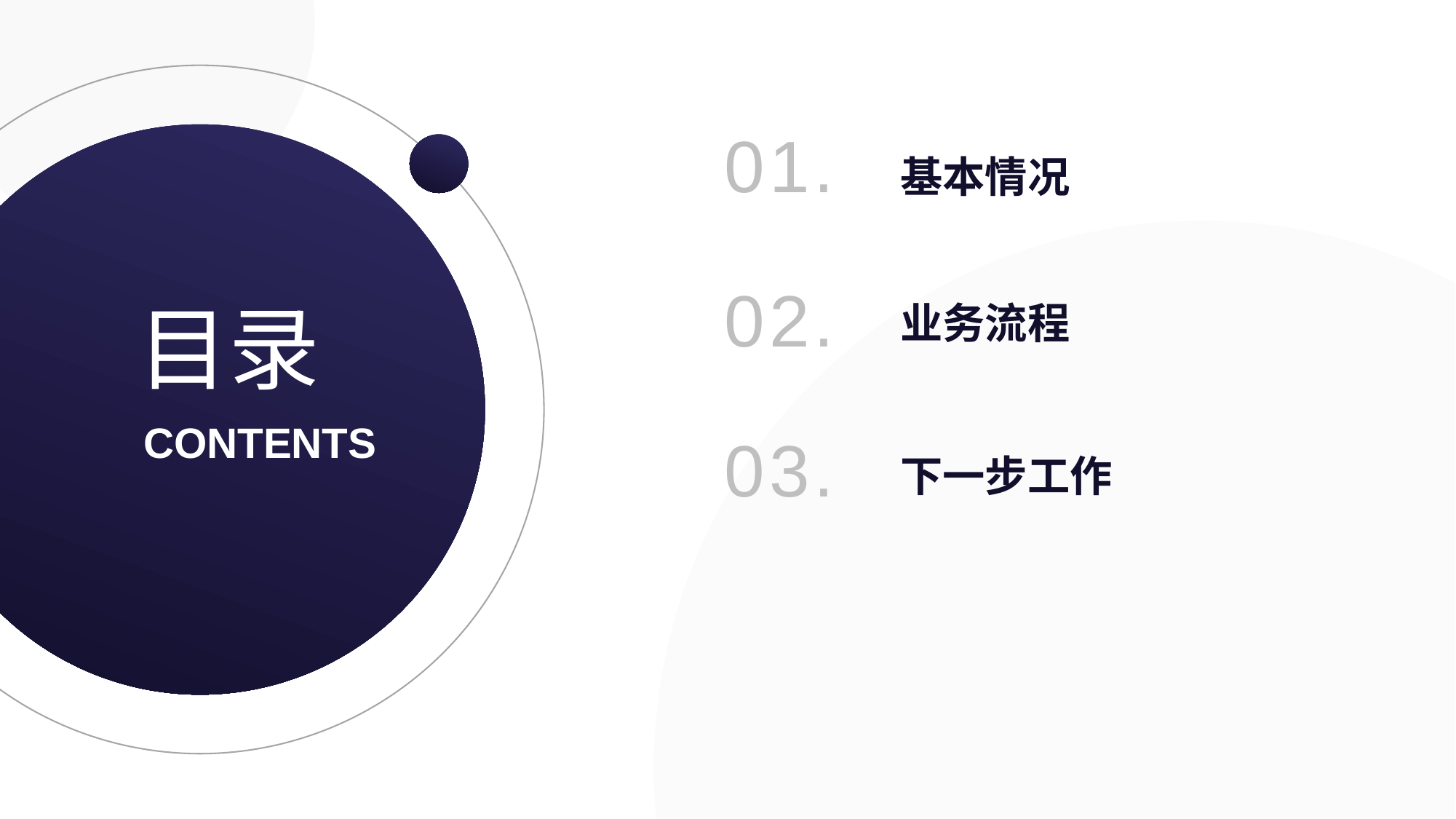

01.

基本情况
目录

02.
业务流程
CONTENTS
03.
下一步工作